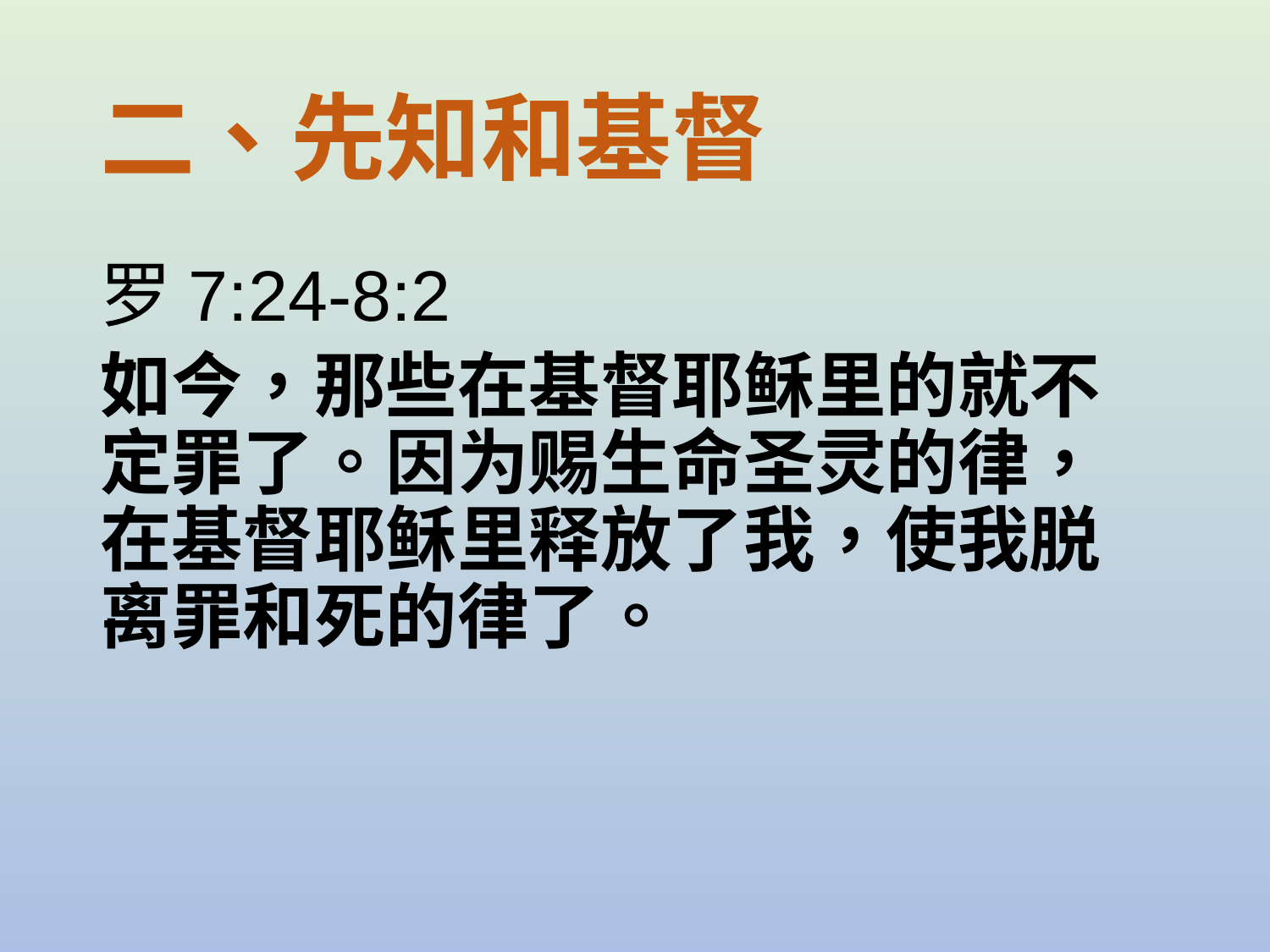

# 二、先知和基督
罗7:24-8:2
如今，那些在基督耶稣里的就不定罪了。因为赐生命圣灵的律，在基督耶稣里释放了我，使我脱离罪和死的律了。